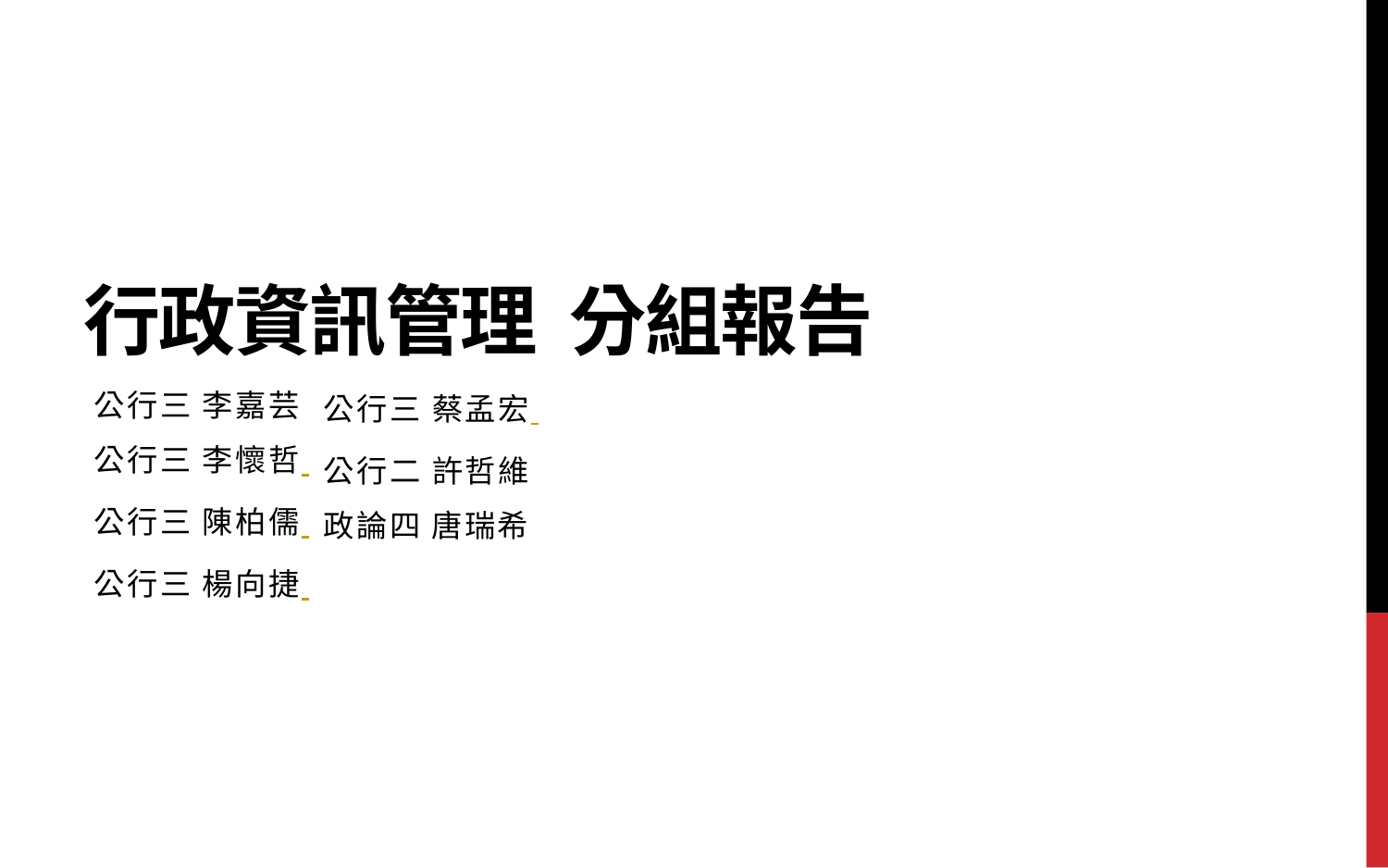

# 行政資訊管理  分組報告
公行三 李嘉芸
公行三 李懷哲
公行三 陳柏儒
公行三 楊向捷

公行三 蔡孟宏
公行二 許哲維
政論四 唐瑞希